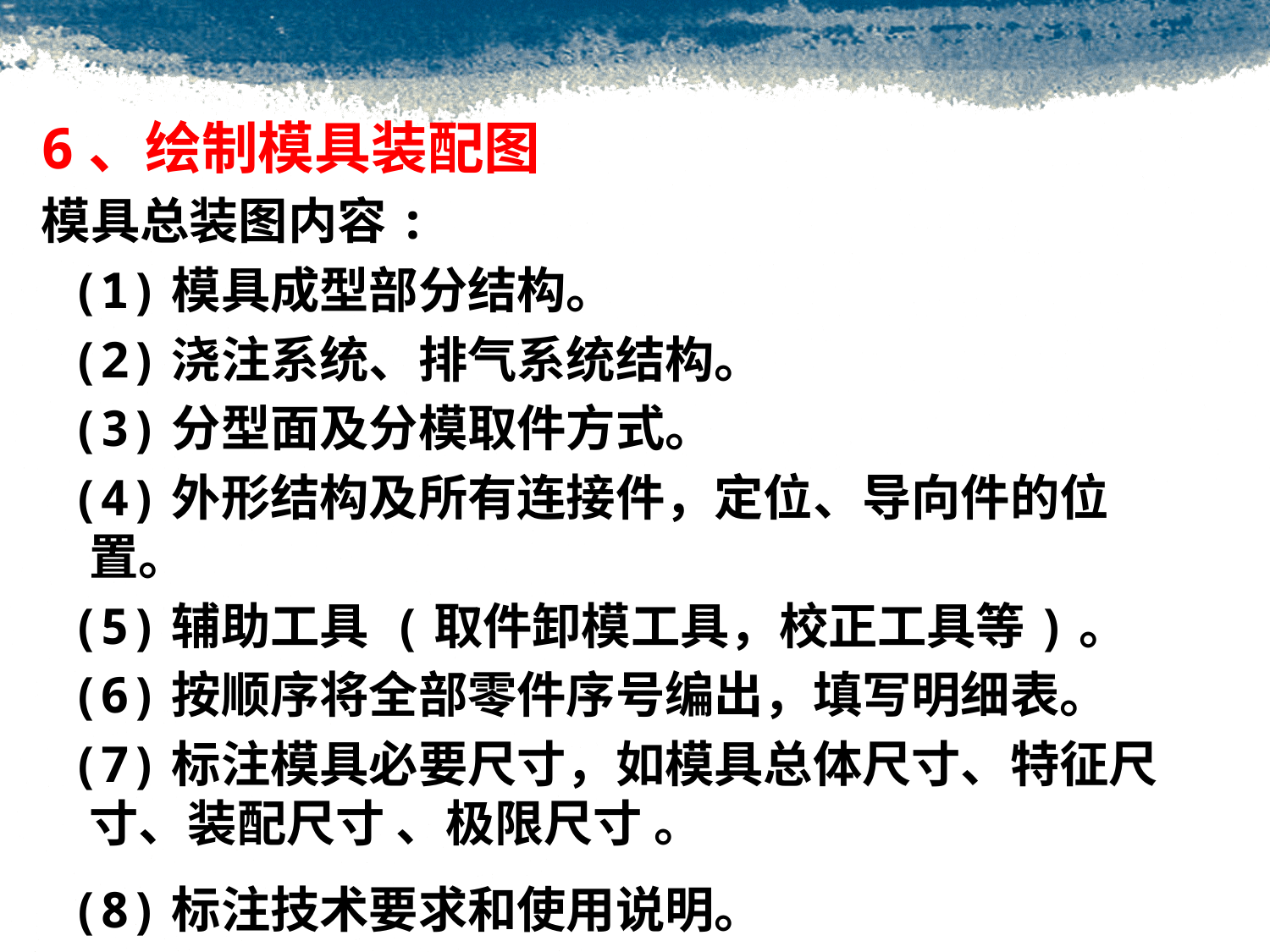

6、绘制模具装配图
模具总装图内容:
 (1)模具成型部分结构。
 (2)浇注系统、排气系统结构。
 (3)分型面及分模取件方式。
 (4)外形结构及所有连接件，定位、导向件的位置。
 (5)辅助工具 (取件卸模工具，校正工具等)。
 (6)按顺序将全部零件序号编出，填写明细表。
 (7)标注模具必要尺寸，如模具总体尺寸、特征尺寸、装配尺寸 、极限尺寸 。
 (8)标注技术要求和使用说明。